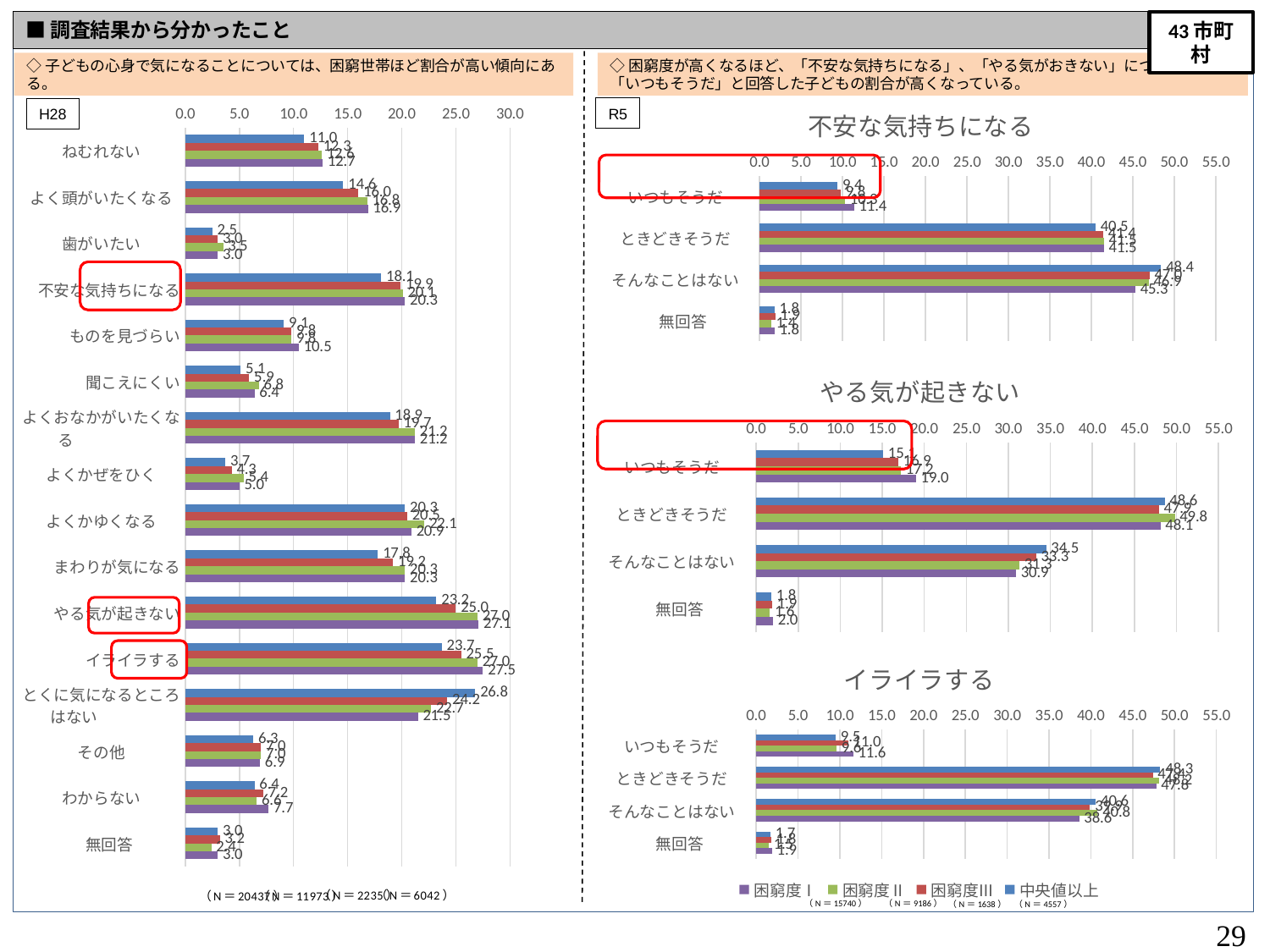

■調査結果から分かったこと
43市町村

◇困窮度が高くなるほど、「不安な気持ちになる」、「やる気がおきない」について
「いつもそうだ」と回答した子どもの割合が高くなっている。
◇子どもの心身で気になることについては、困窮世帯ほど割合が高い傾向にある。

### Chart: 不安な気持ちになる

| Category | 中央値以上 | 困窮度Ⅲ | 困窮度Ⅱ | 困窮度Ⅰ |
|---|---|---|---|---|
| いつもそうだ         | 9.4 | 9.8 | 10.3 | 11.4 |
| ときどきそうだ       | 40.5 | 41.4 | 41.5 | 41.5 |
| そんなことはない     | 48.4 | 47.0 | 46.9 | 45.3 |
|   無回答             | 1.8 | 1.9 | 1.4 | 1.8 |
R5

### Chart

| Category | 中央値以上 | 困窮度Ⅲ | 困窮度Ⅱ | 困窮度Ⅰ |
|---|---|---|---|---|
| ねむれない           | 11.0 | 12.3 | 12.6 | 12.7 |
| よく頭がいたくなる   | 14.6 | 16.0 | 16.8 | 16.9 |
| 歯がいたい           | 2.5 | 3.0 | 3.5 | 3.0 |
| 不安な気持ちになる | 18.1 | 19.9 | 20.1 | 20.3 |
| ものを見づらい | 9.1 | 9.8 | 9.8 | 10.5 |
| 聞こえにくい | 5.1 | 5.9 | 6.8 | 6.4 |
| よくおなかがいたくなる                   | 18.9 | 19.7 | 21.2 | 21.2 |
| よくかぜをひく       | 3.7 | 4.3 | 5.4 | 5.0 |
| よくかゆくなる       | 20.3 | 20.5 | 22.1 | 20.9 |
| まわりが気になる | 17.8 | 19.2 | 20.3 | 20.3 |
| やる気が起きない | 23.2 | 25.0 | 27.0 | 27.1 |
| イライラする | 23.7 | 25.5 | 27.0 | 27.5 |
| とくに気になるところはない               | 26.8 | 24.2 | 22.7 | 21.5 |
| その他               | 6.3 | 7.0 | 7.0 | 6.9 |
| わからない           | 6.4 | 7.2 | 6.6 | 7.7 |
| 無回答             | 3.0 | 3.2 | 2.4 | 3.0 |
H28

### Chart: やる気が起きない

| Category | 中央値以上 | 困窮度Ⅲ | 困窮度Ⅱ | 困窮度Ⅰ |
|---|---|---|---|---|
| いつもそうだ         | 15.1 | 16.9 | 17.2 | 19.0 |
| ときどきそうだ       | 48.6 | 47.9 | 49.8 | 48.1 |
| そんなことはない     | 34.5 | 33.3 | 31.3 | 30.9 |
|   無回答             | 1.8 | 1.9 | 1.6 | 2.0 |

### Chart: イライラする

| Category | 中央値以上 | 困窮度Ⅲ | 困窮度Ⅱ | 困窮度Ⅰ |
|---|---|---|---|---|
| いつもそうだ         | 9.5 | 11.0 | 9.6 | 11.6 |
| ときどきそうだ       | 48.3 | 47.4 | 48.2 | 47.8 |
| そんなことはない     | 40.6 | 39.9 | 40.8 | 38.6 |
|   無回答             | 1.7 | 1.8 | 1.5 | 1.9 |
（N＝15740）
（N＝9186）
（N＝1638）
（N＝4557）
29